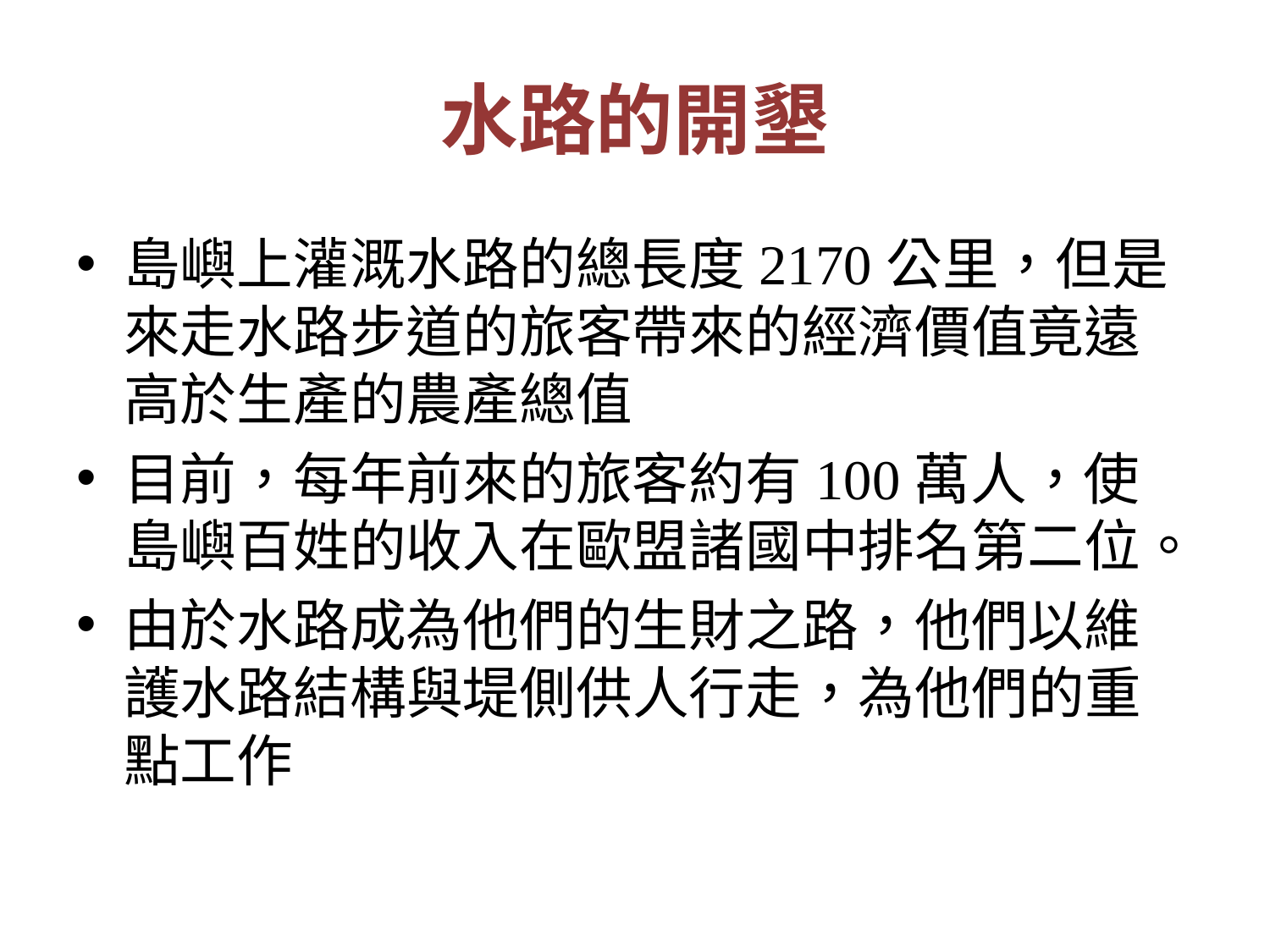

# 水路的開墾
島嶼上灌溉水路的總長度2170公里，但是來走水路步道的旅客帶來的經濟價值竟遠高於生產的農產總值
目前，每年前來的旅客約有100萬人，使島嶼百姓的收入在歐盟諸國中排名第二位。
由於水路成為他們的生財之路，他們以維護水路結構與堤側供人行走，為他們的重點工作